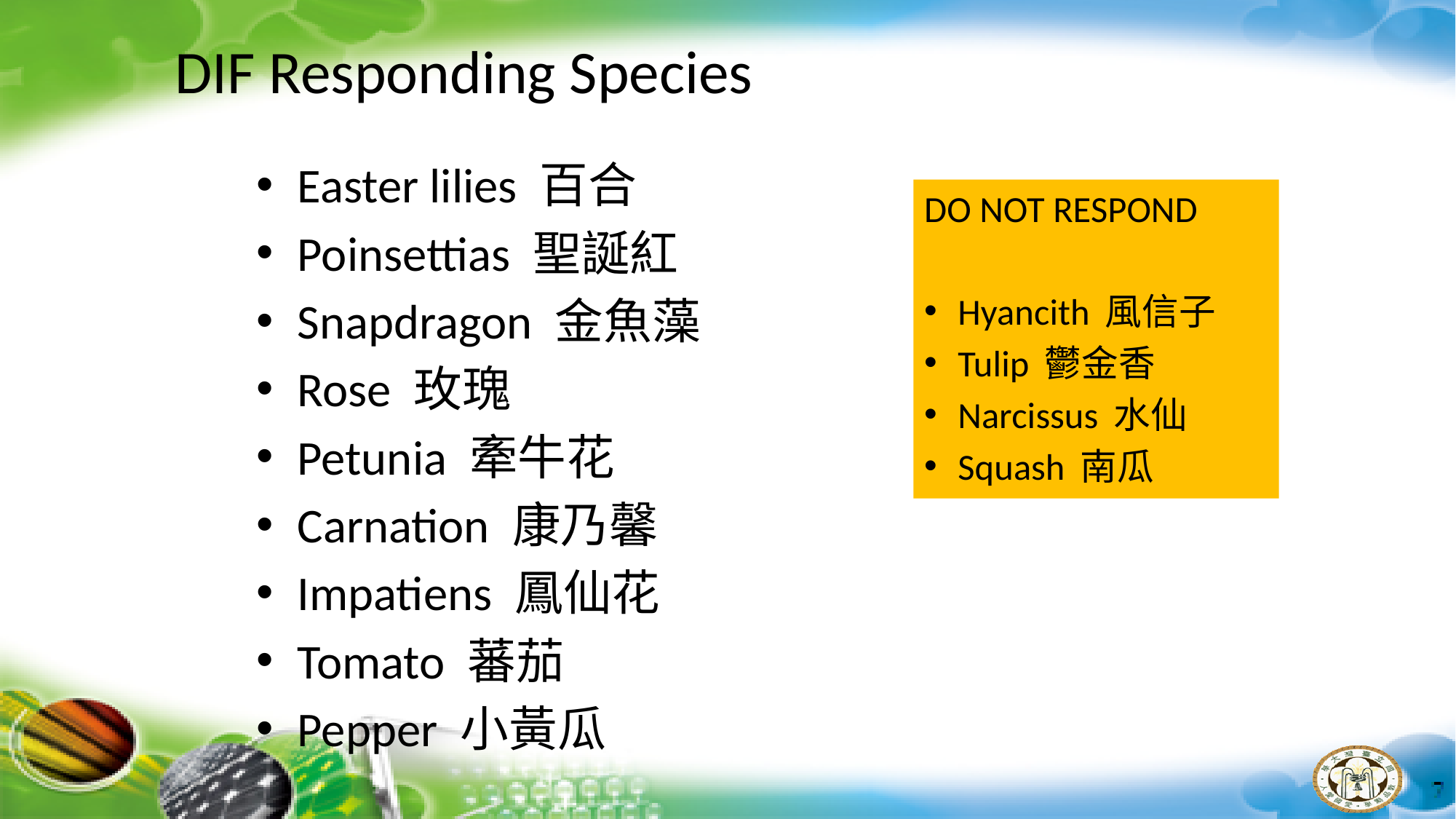

# DIF Responding Species
Easter lilies 百合
Poinsettias 聖誕紅
Snapdragon 金魚藻
Rose 玫瑰
Petunia 牽牛花
Carnation 康乃馨
Impatiens 鳳仙花
Tomato 蕃茄
Pepper 小黃瓜
DO NOT RESPOND

Hyancith 風信子
Tulip 鬱金香
Narcissus 水仙
Squash 南瓜